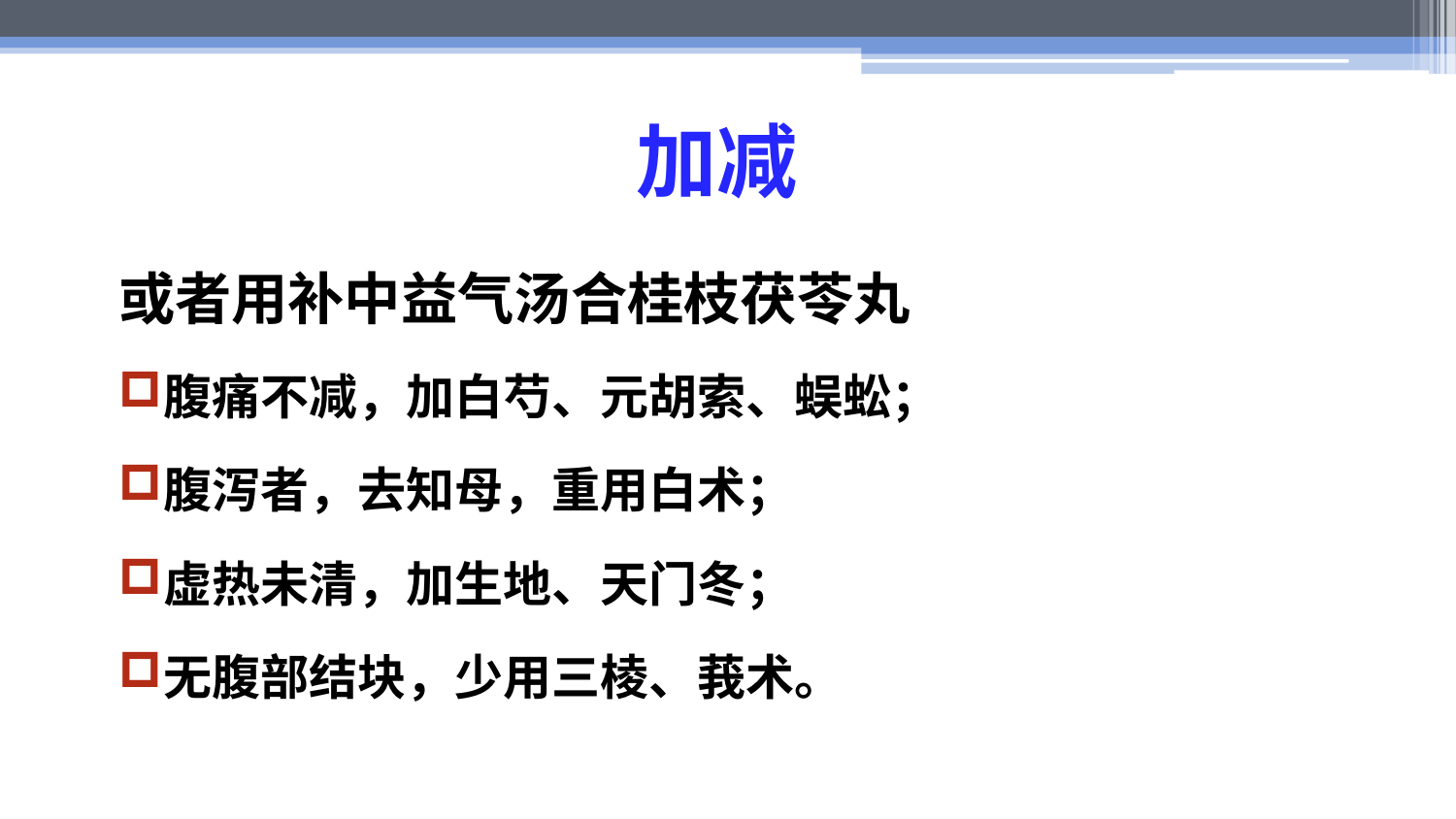

# 加减
或者用补中益气汤合桂枝茯苓丸
腹痛不减，加白芍、元胡索、蜈蚣；
腹泻者，去知母，重用白术；
虚热未清，加生地、天门冬；
无腹部结块，少用三棱、莪术。